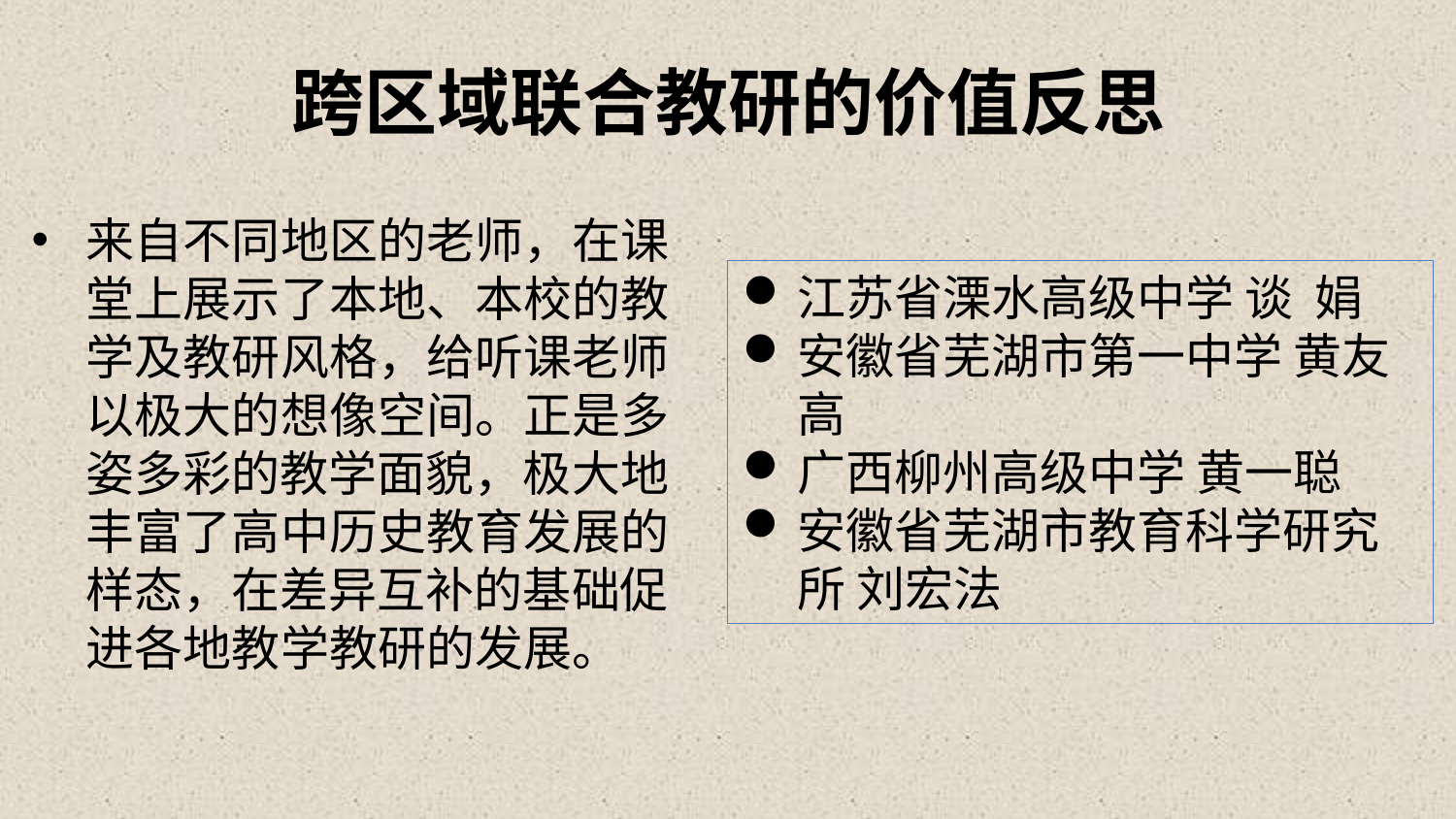

# 跨区域联合教研的价值反思
来自不同地区的老师，在课堂上展示了本地、本校的教学及教研风格，给听课老师以极大的想像空间。正是多姿多彩的教学面貌，极大地丰富了高中历史教育发展的样态，在差异互补的基础促进各地教学教研的发展。
江苏省溧水高级中学 谈  娟
安徽省芜湖市第一中学 黄友高
广西柳州高级中学 黄一聪
安徽省芜湖市教育科学研究所 刘宏法